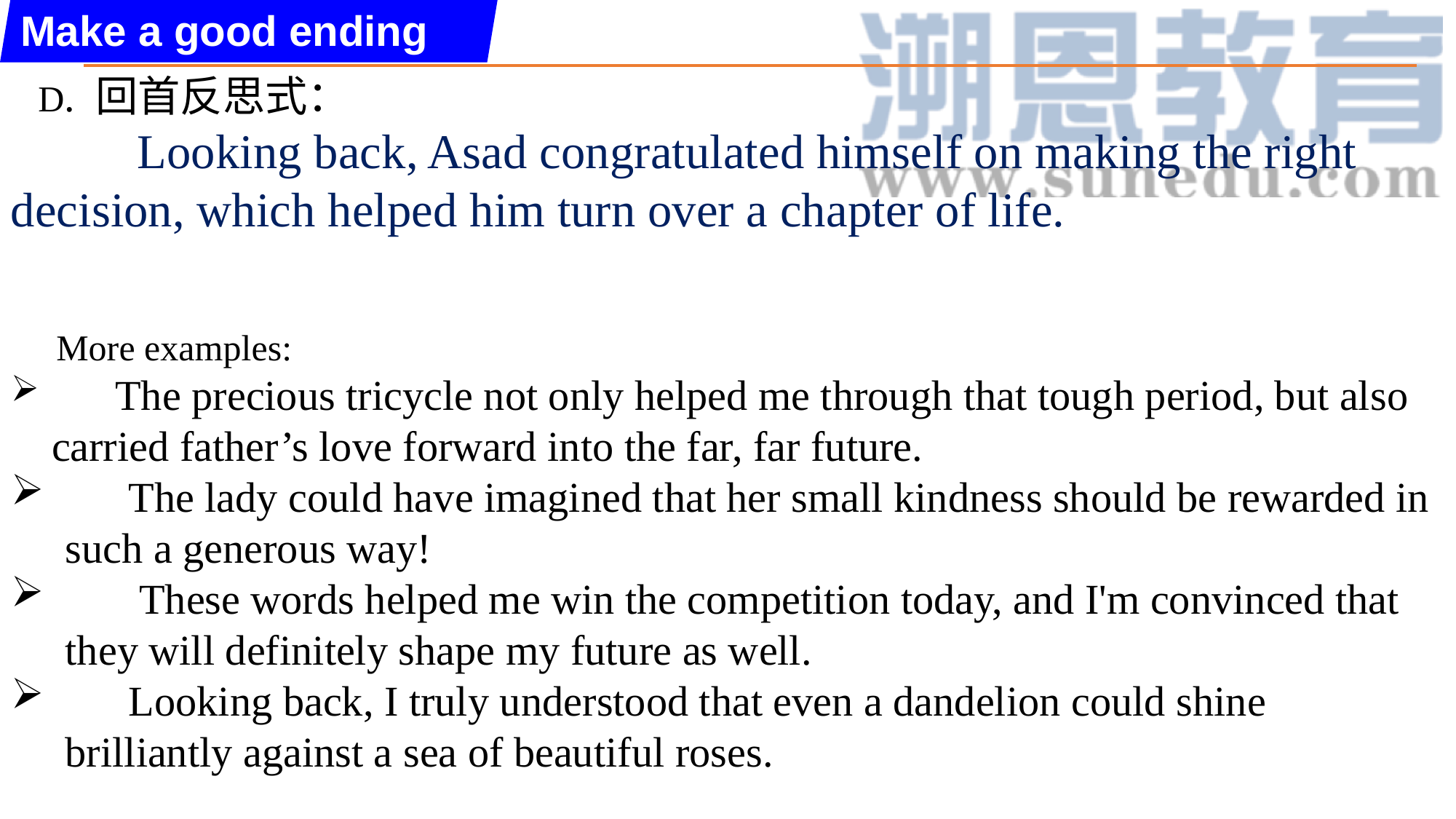

Make a good ending
   D. 回首反思式：
            Looking back, Asad congratulated himself on making the right decision, which helped him turn over a chapter of life.

     More examples:
       The precious tricycle not only helped me through that tough period, but also carried father’s love forward into the far, far future.
      The lady could have imagined that her small kindness should be rewarded in such a generous way!
       These words helped me win the competition today, and I'm convinced that they will definitely shape my future as well.
      Looking back, I truly understood that even a dandelion could shine brilliantly against a sea of beautiful roses.